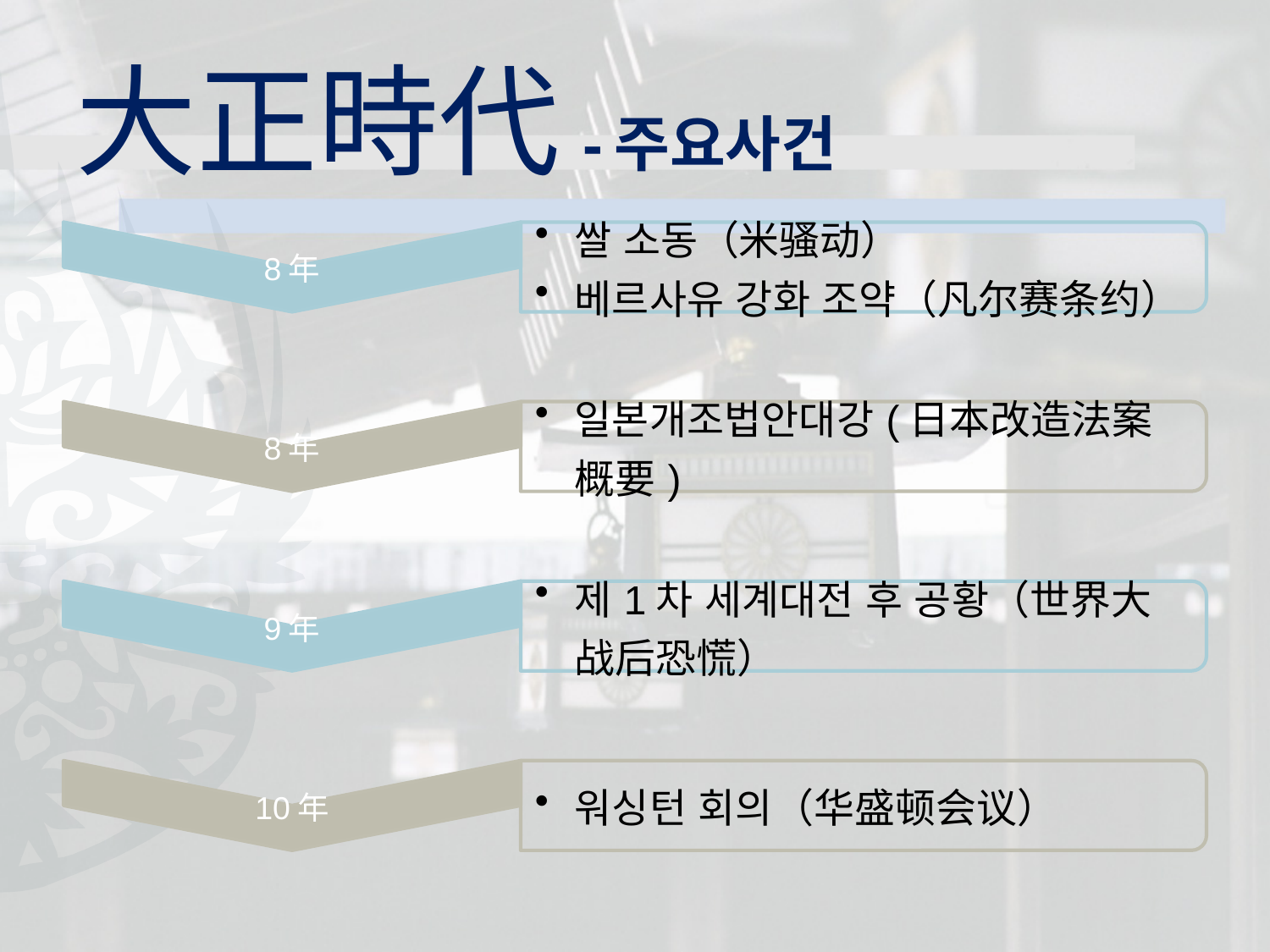

# 大正時代-주요사건
8年
쌀 소동（米骚动）
베르사유 강화 조약（凡尔赛条约）
8年
일본개조법안대강(日本改造法案概要)
9年
제1차 세계대전 후 공황（世界大战后恐慌）
10年
워싱턴 회의（华盛顿会议）